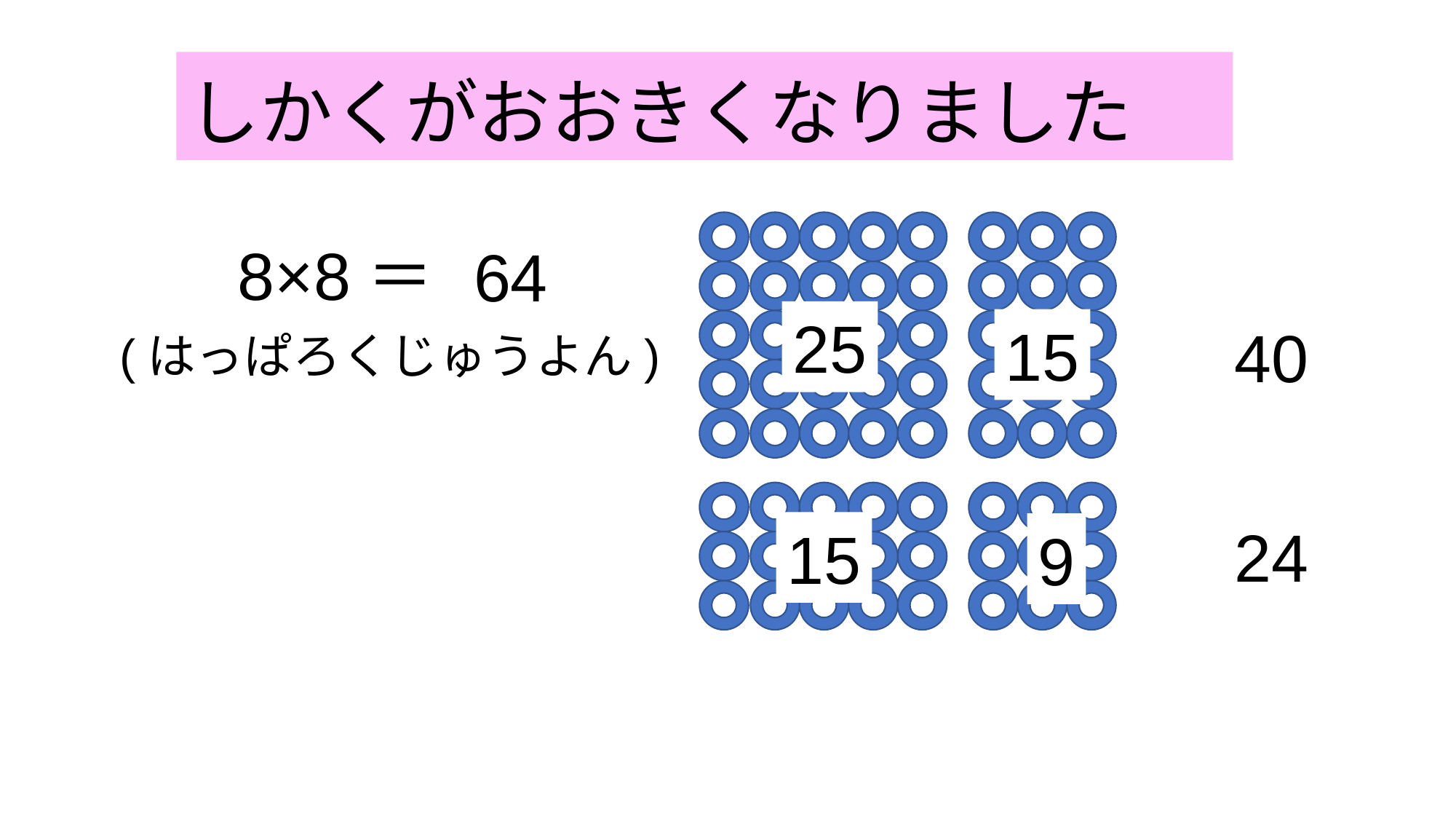

しかくがおおきくなりました

8×8＝
64
25
15
40
(はっぱろくじゅうよん)

24
15
9